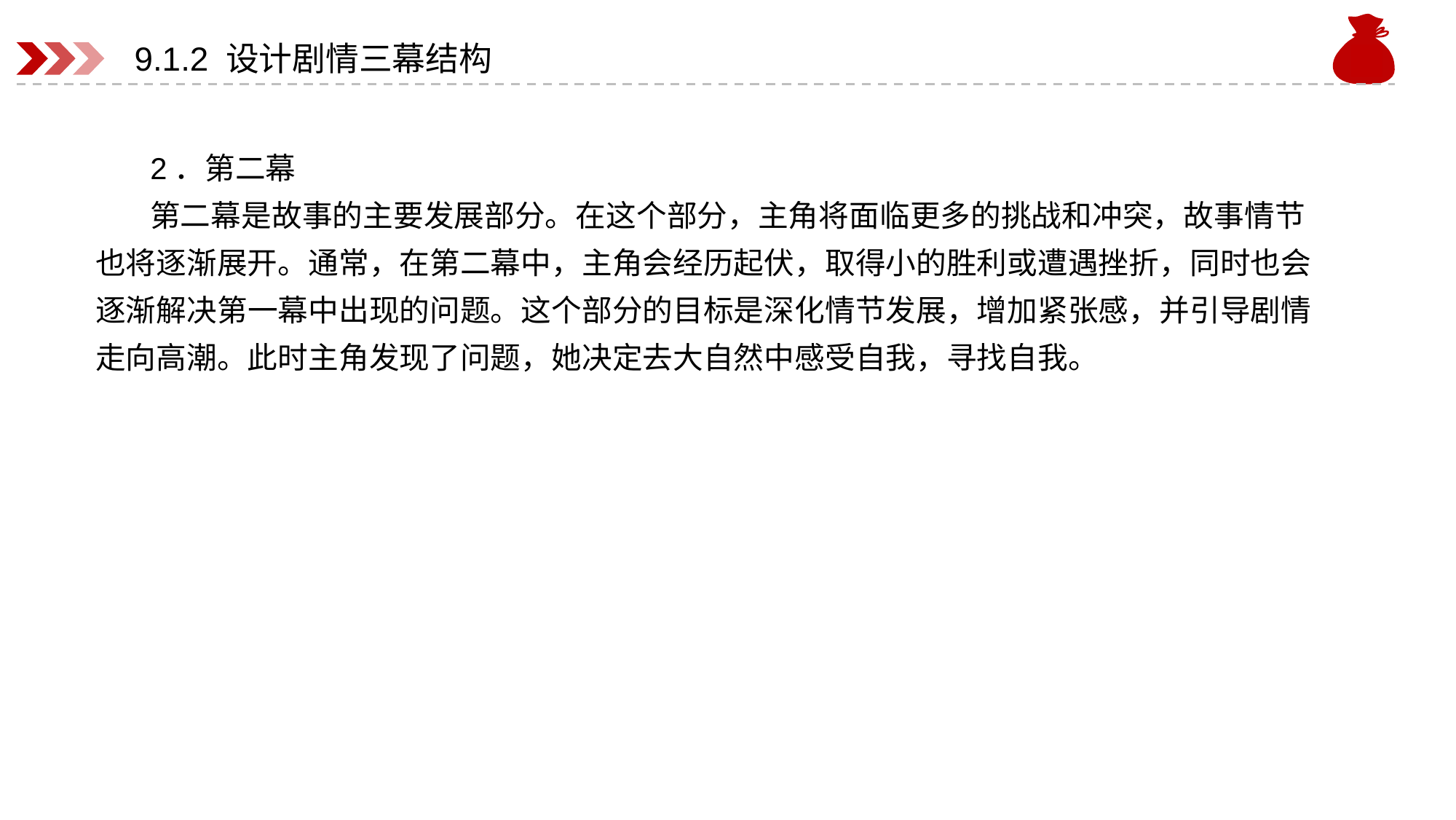

# 9.1.2 设计剧情三幕结构
8
2．第二幕
第二幕是故事的主要发展部分。在这个部分，主角将面临更多的挑战和冲突，故事情节也将逐渐展开。通常，在第二幕中，主角会经历起伏，取得小的胜利或遭遇挫折，同时也会逐渐解决第一幕中出现的问题。这个部分的目标是深化情节发展，增加紧张感，并引导剧情走向高潮。此时主角发现了问题，她决定去大自然中感受自我，寻找自我。